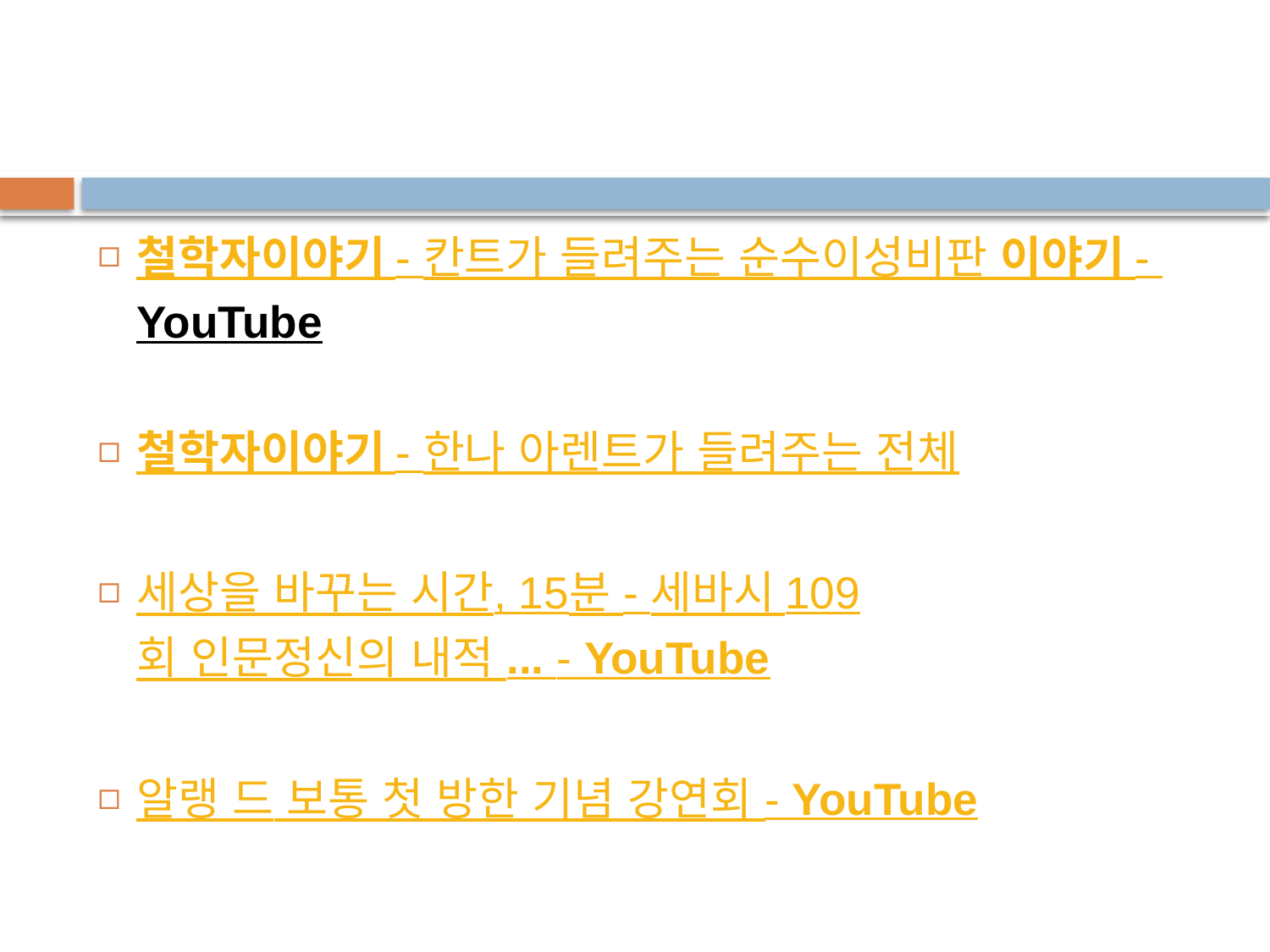

#
철학자이야기 - 칸트가 들려주는 순수이성비판 이야기 - YouTube

철학자이야기 - 한나 아렌트가 들려주는 전체

세상을 바꾸는 시간, 15분 - 세바시 109회 인문정신의 내적 ... - YouTube

알랭 드 보통 첫 방한 기념 강연회 - YouTube